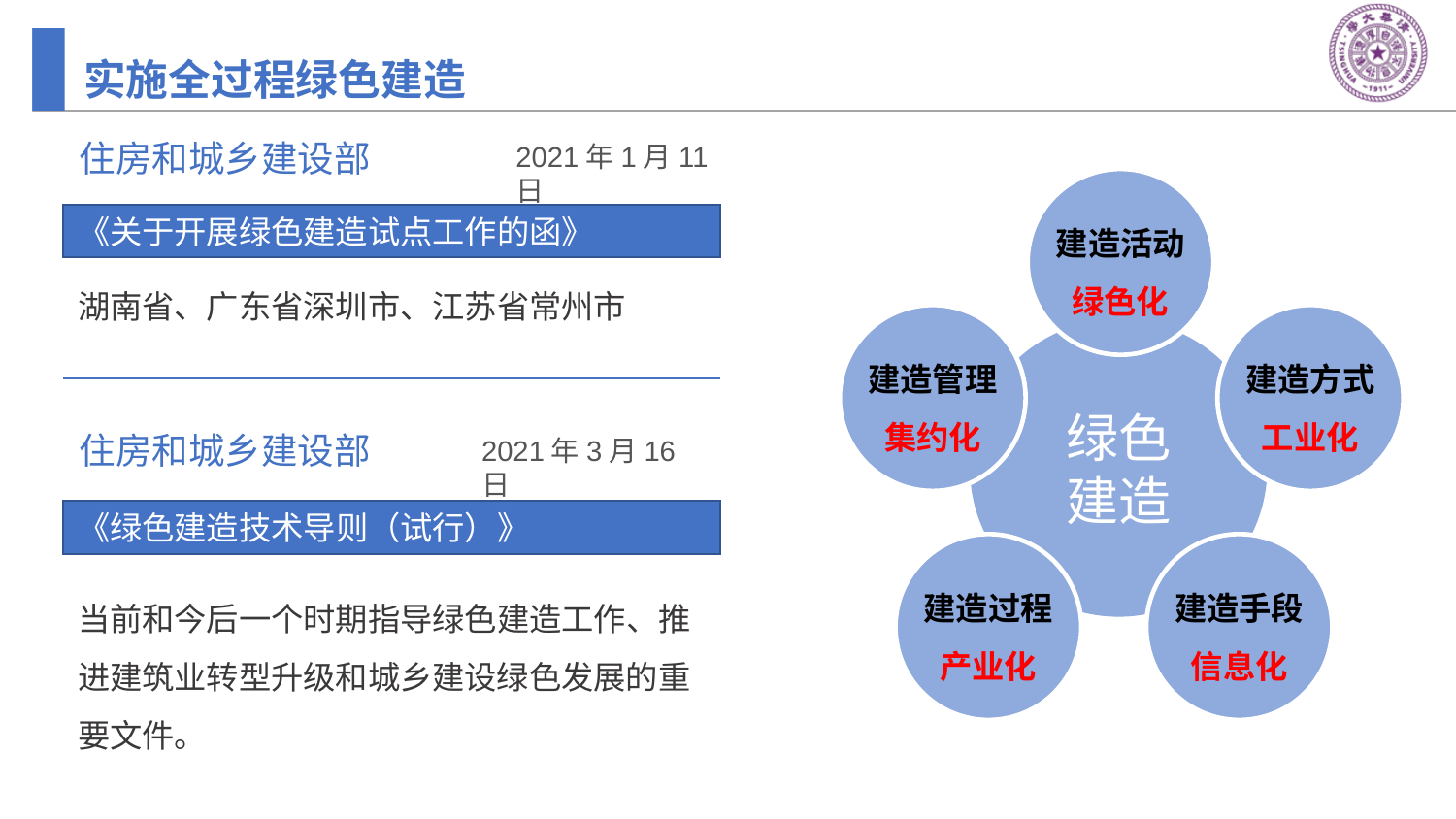

实施全过程绿色建造
住房和城乡建设部
2021年1月11日
建造活动
绿色化
建造管理
集约化
建造方式
工业化
绿色
建造
建造过程
产业化
建造手段
信息化
《关于开展绿色建造试点工作的函》
湖南省、广东省深圳市、江苏省常州市
住房和城乡建设部
2021年3月16日
《绿色建造技术导则（试行）》
当前和今后一个时期指导绿色建造工作、推进建筑业转型升级和城乡建设绿色发展的重要文件。